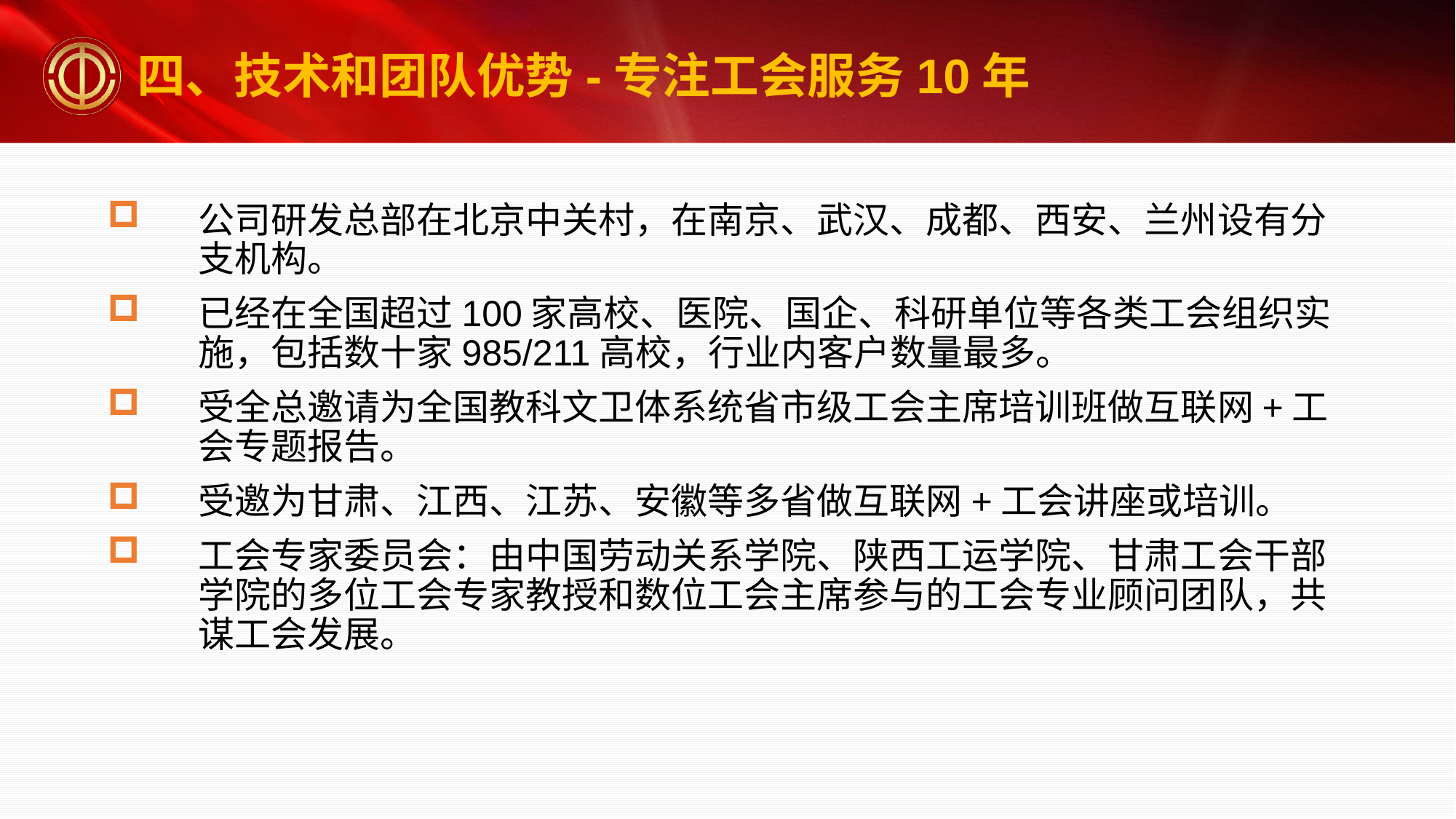

四、技术和团队优势-专注工会服务10年
公司研发总部在北京中关村，在南京、武汉、成都、西安、兰州设有分支机构。
已经在全国超过100家高校、医院、国企、科研单位等各类工会组织实施，包括数十家985/211高校，行业内客户数量最多。
受全总邀请为全国教科文卫体系统省市级工会主席培训班做互联网+工会专题报告。
受邀为甘肃、江西、江苏、安徽等多省做互联网+工会讲座或培训。
工会专家委员会：由中国劳动关系学院、陕西工运学院、甘肃工会干部学院的多位工会专家教授和数位工会主席参与的工会专业顾问团队，共谋工会发展。